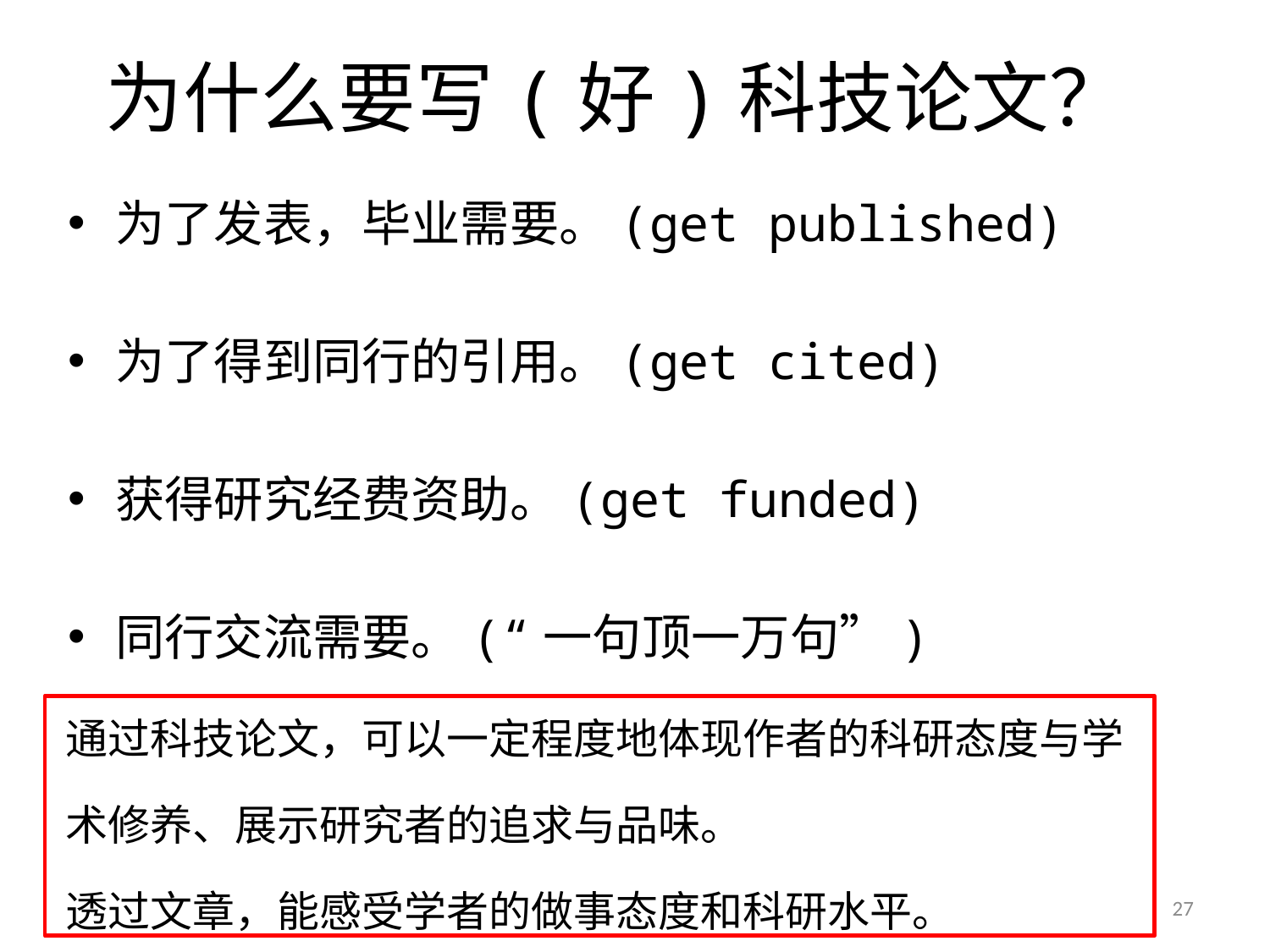

# 为什么要写(好)科技论文？
为了发表，毕业需要。(get published)

为了得到同行的引用。(get cited)

获得研究经费资助。(get funded)

同行交流需要。(“一句顶一万句”)
通过科技论文，可以一定程度地体现作者的科研态度与学术修养、展示研究者的追求与品味。
透过文章，能感受学者的做事态度和科研水平。

27